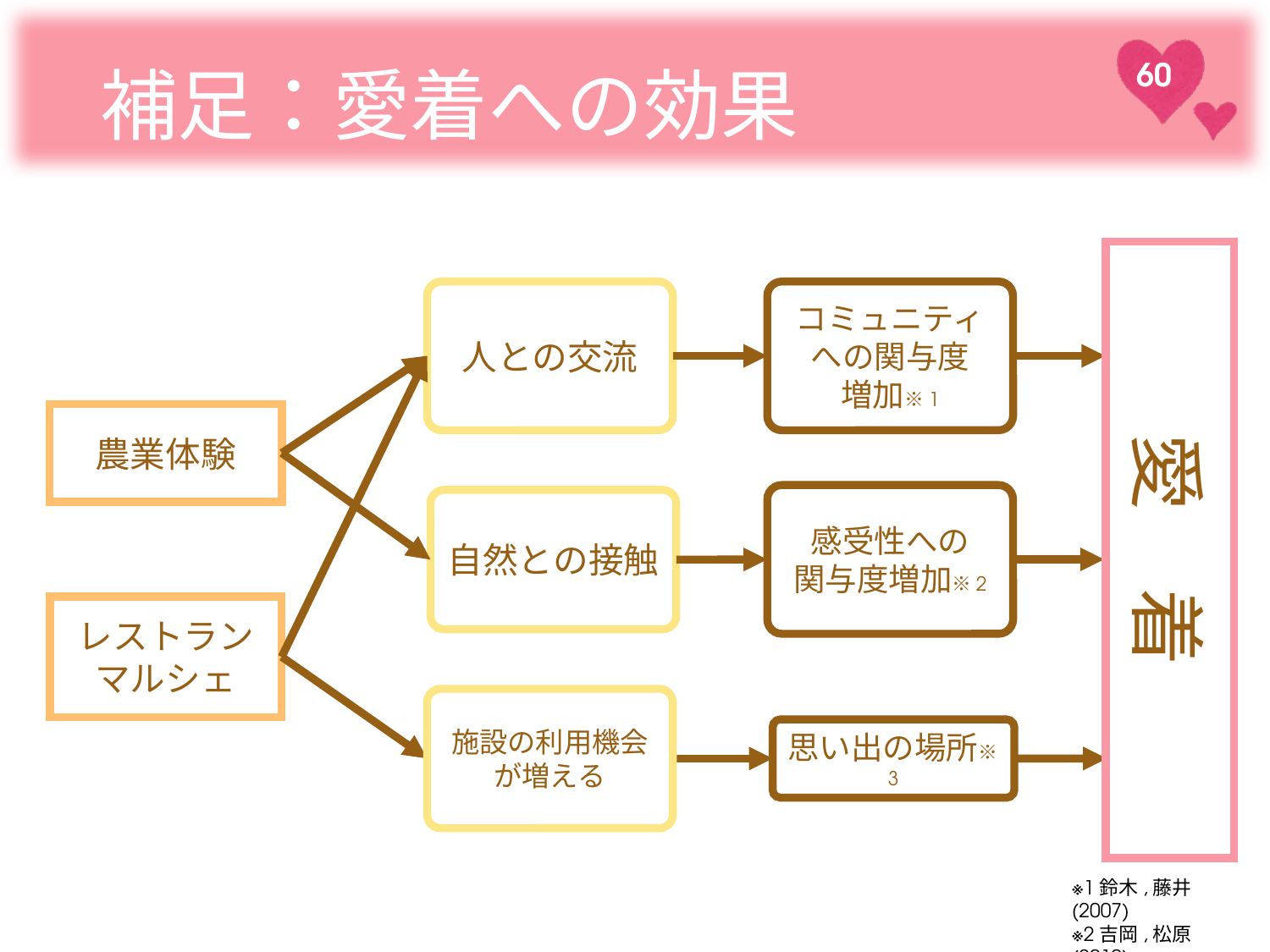

# 補足：愛着への効果
愛　着
コミュニティへの関与度
増加※1
人との交流
農業体験
感受性への
関与度増加※2
自然との接触
レストラン
マルシェ
施設の利用機会
が増える
思い出の場所※3
※1鈴木,藤井(2007)
※2吉岡,松原(2010)
※3田中,神谷(2002)